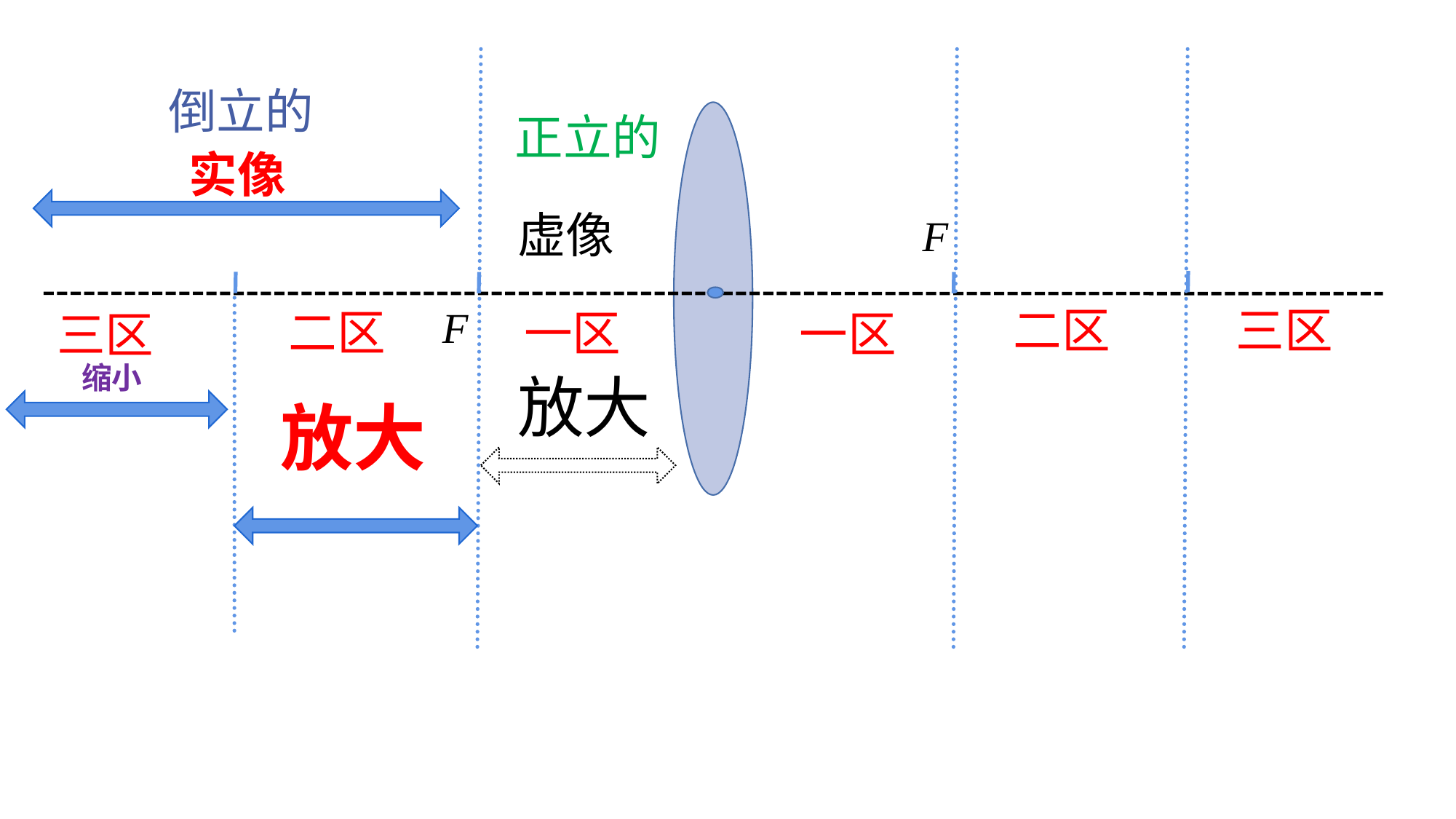

F
F

倒立的
实像

正立的
虚像
放大

二区
三区
二区
一区
一区
三区
缩小

放大